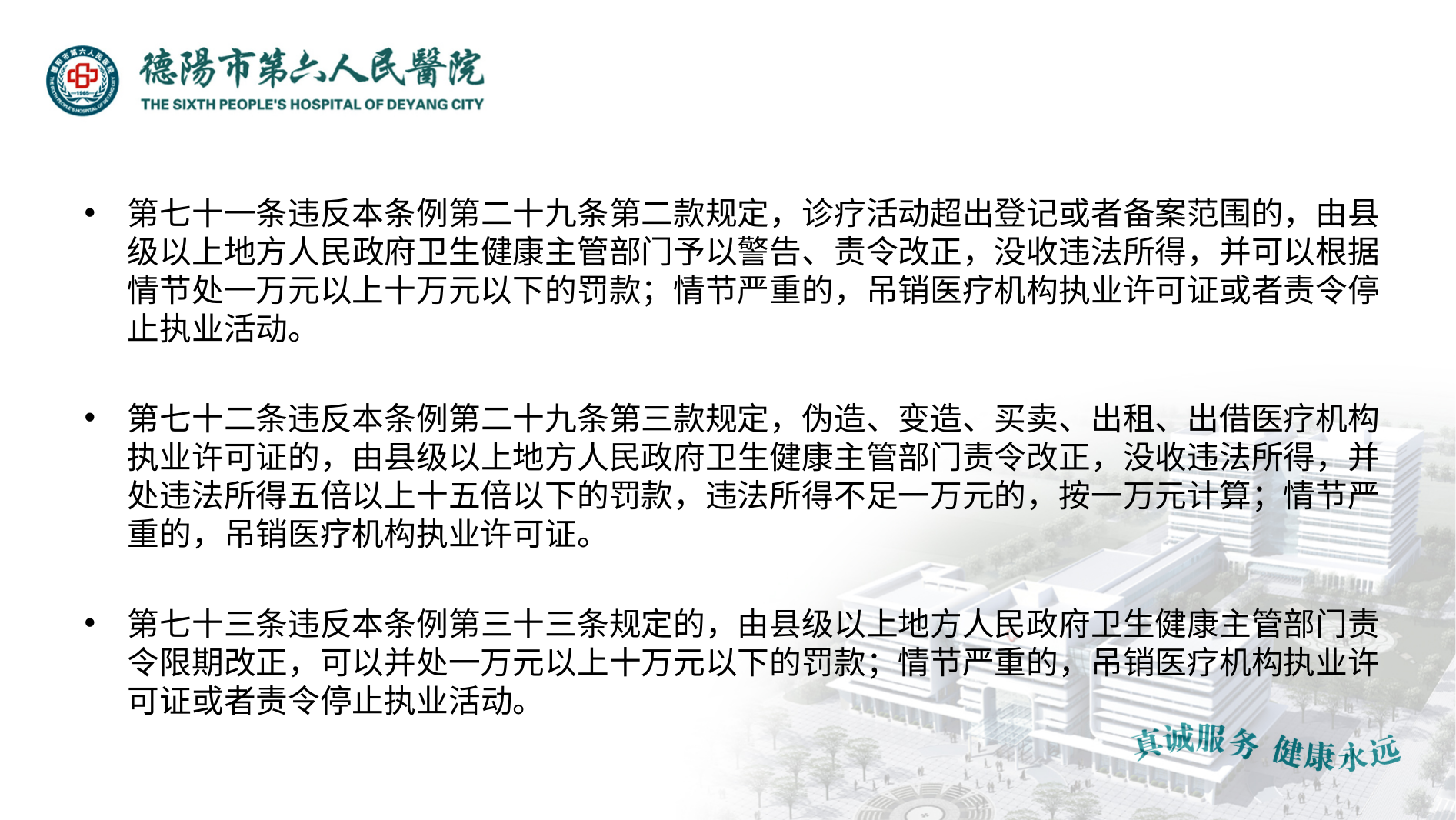

#
第七十一条违反本条例第二十九条第二款规定，诊疗活动超出登记或者备案范围的，由县级以上地方人民政府卫生健康主管部门予以警告、责令改正，没收违法所得，并可以根据情节处一万元以上十万元以下的罚款；情节严重的，吊销医疗机构执业许可证或者责令停止执业活动。

第七十二条违反本条例第二十九条第三款规定，伪造、变造、买卖、出租、出借医疗机构执业许可证的，由县级以上地方人民政府卫生健康主管部门责令改正，没收违法所得，并处违法所得五倍以上十五倍以下的罚款，违法所得不足一万元的，按一万元计算；情节严重的，吊销医疗机构执业许可证。

第七十三条违反本条例第三十三条规定的，由县级以上地方人民政府卫生健康主管部门责令限期改正，可以并处一万元以上十万元以下的罚款；情节严重的，吊销医疗机构执业许可证或者责令停止执业活动。